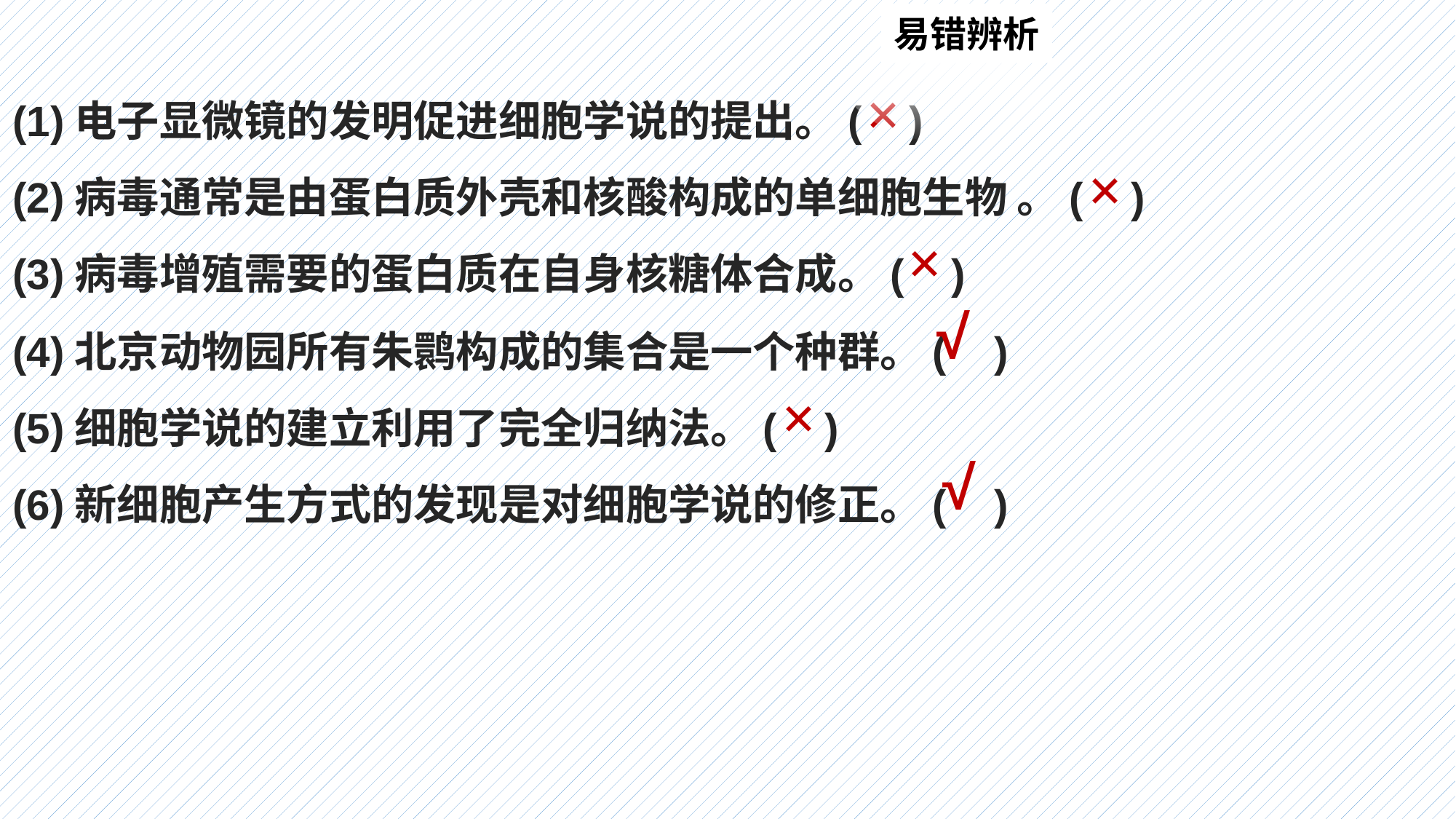

易错辨析
(1)电子显微镜的发明促进细胞学说的提出。(    )
(2)病毒通常是由蛋白质外壳和核酸构成的单细胞生物 。(    )
(3)病毒增殖需要的蛋白质在自身核糖体合成。(    )
×
×
×
(4)北京动物园所有朱鹮构成的集合是一个种群。(    )
(5)细胞学说的建立利用了完全归纳法。(    )
(6)新细胞产生方式的发现是对细胞学说的修正。(    )
√
×
√